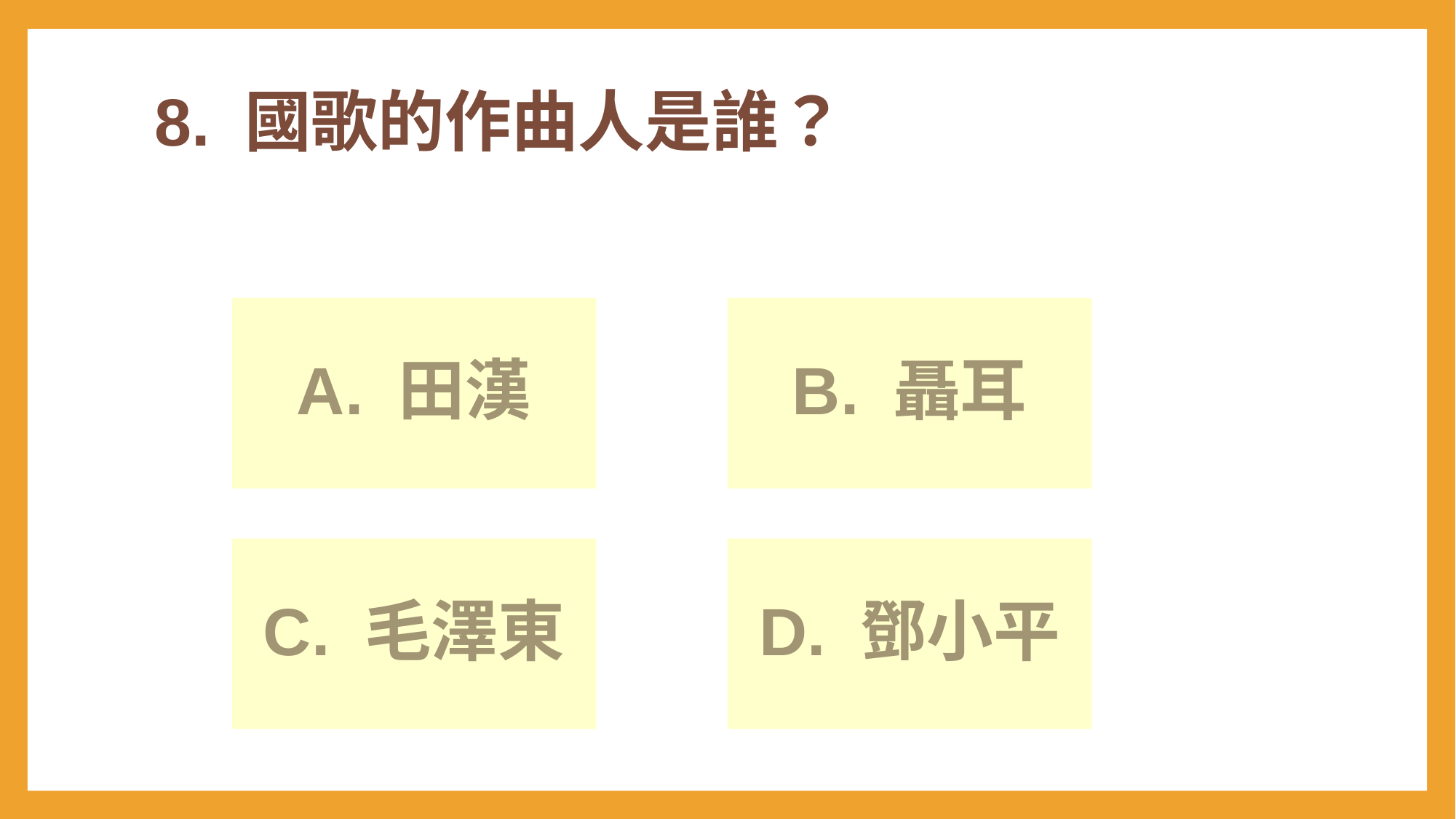

# 8. 國歌的作曲人是誰？
A. 田漢
B. 聶耳
C. 毛澤東
D. 鄧小平